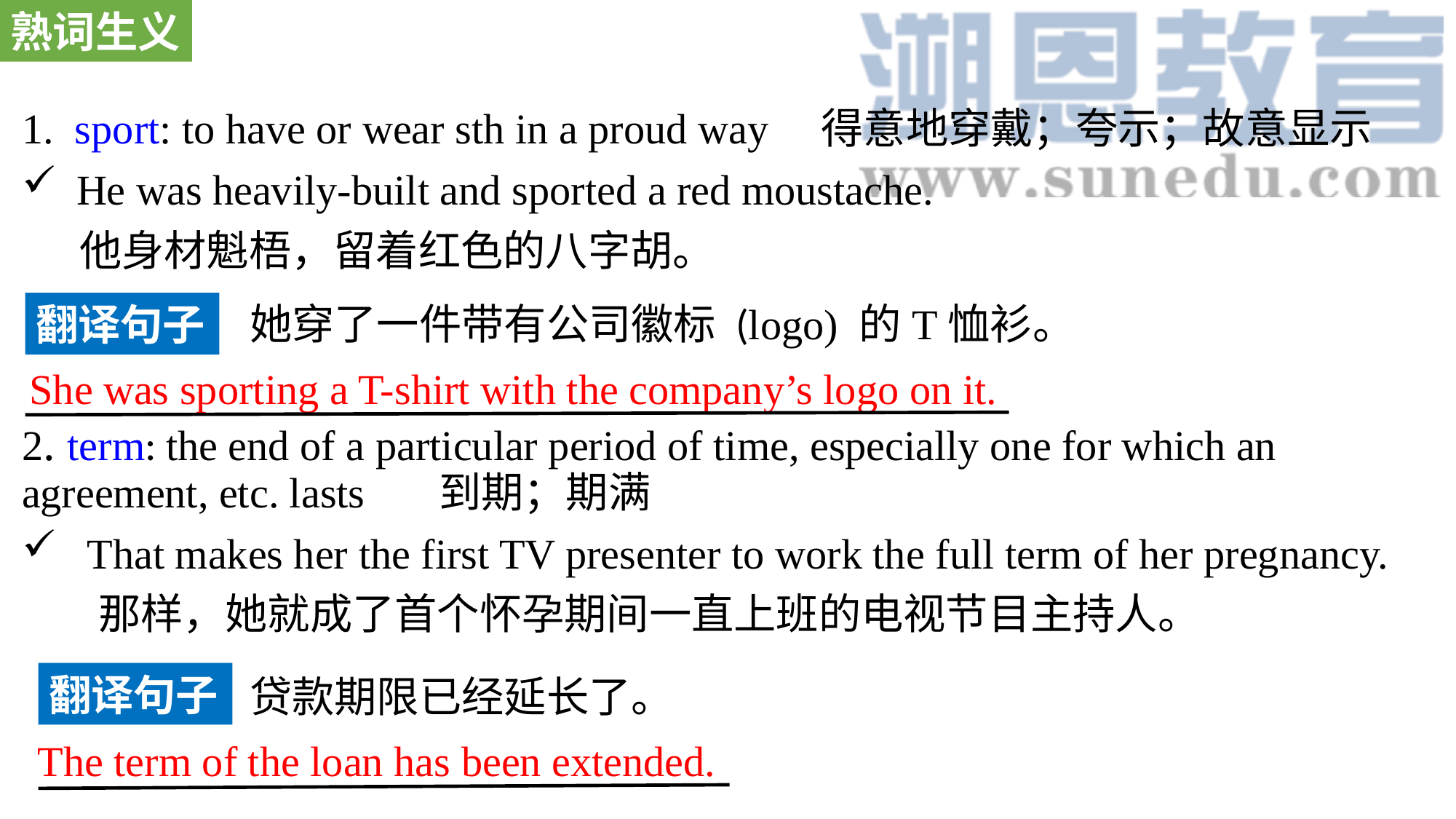

熟词生义
1.  sport: to have or wear sth in a proud way    得意地穿戴；夸示；故意显示
He was heavily-built and sported a red moustache.
     他身材魁梧，留着红色的八字胡。

2. term: the end of a particular period of time, especially one for which an agreement, etc. lasts      到期；期满
 That makes her the first TV presenter to work the full term of her pregnancy.
       那样，她就成了首个怀孕期间一直上班的电视节目主持人。
她穿了一件带有公司徽标 (logo) 的T恤衫。
翻译句子
She was sporting a T-shirt with the company’s logo on it.
翻译句子
贷款期限已经延长了。
The term of the loan has been extended.